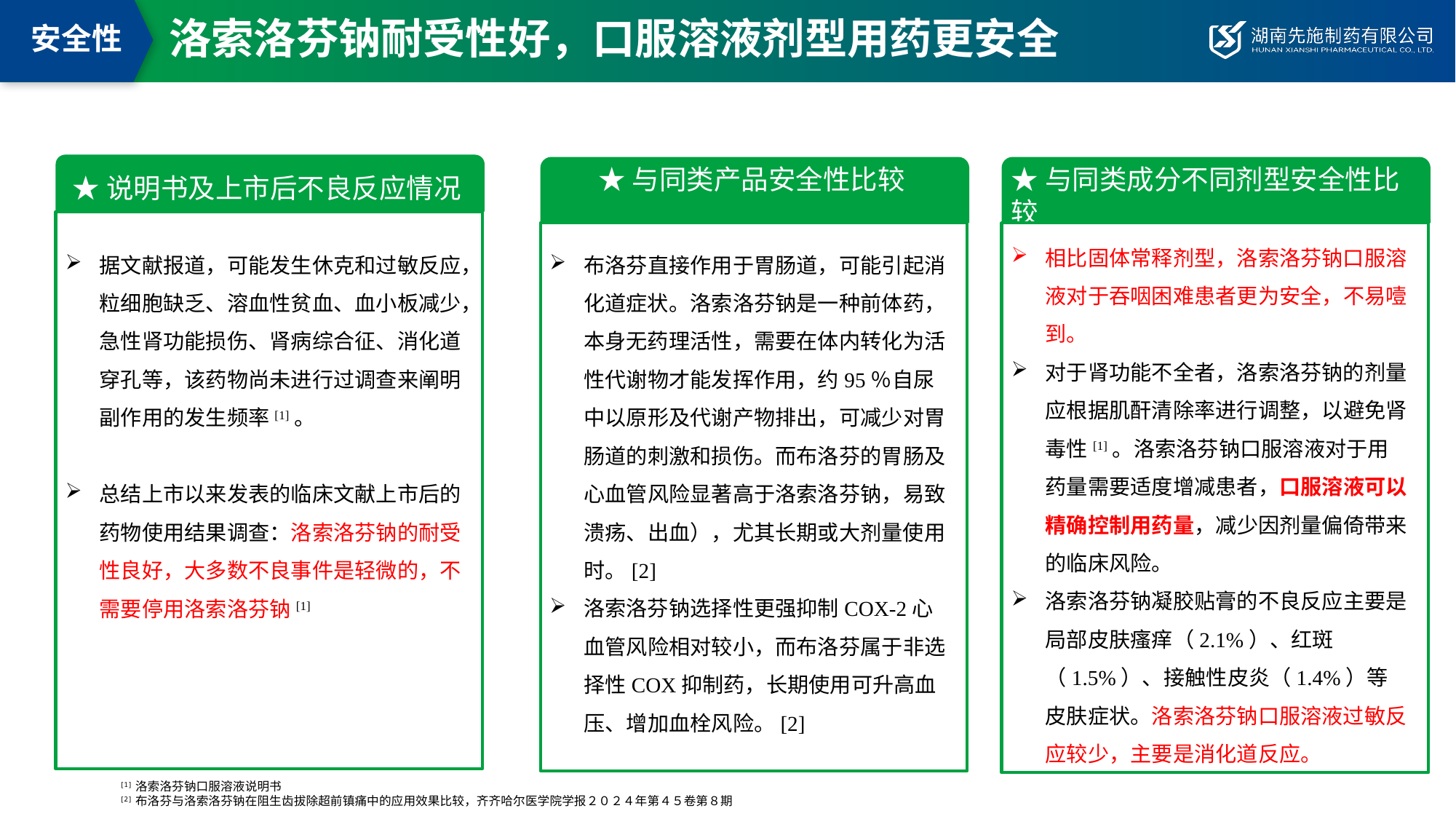

# 洛索洛芬钠耐受性好，口服溶液剂型用药更安全
安全性

★说明书及上市后不良反应情况

据文献报道，可能发生休克和过敏反应，粒细胞缺乏、溶血性贫血、血小板减少，急性肾功能损伤、肾病综合征、消化道穿孔等，该药物尚未进行过调查来阐明副作用的发生频率[1]。

总结上市以来发表的临床文献上市后的药物使用结果调查：洛索洛芬钠的耐受性良好，大多数不良事件是轻微的，不需要停用洛索洛芬钠[1]

★与同类产品安全性比较

★与同类成分不同剂型安全性比较

相比固体常释剂型，洛索洛芬钠口服溶液对于吞咽困难患者更为安全，不易噎到。
对于肾功能不全者，洛索洛芬钠的剂量应根据肌酐清除率进行调整，以避免肾毒性[1]。洛索洛芬钠口服溶液对于用药量需要适度增减患者，口服溶液可以精确控制用药量，减少因剂量偏倚带来的临床风险。
洛索洛芬钠凝胶贴膏的不良反应主要是局部皮肤瘙痒（2.1%）、红斑（1.5%）、接触性皮炎（1.4%）等皮肤症状。洛索洛芬钠口服溶液过敏反应较少，主要是消化道反应。

布洛芬直接作用于胃肠道，可能引起消化道症状。洛索洛芬钠是一种前体药，本身无药理活性，需要在体内转化为活性代谢物才能发挥作用，约95％自尿中以原形及代谢产物排出，可减少对胃肠道的刺激和损伤。而布洛芬的胃肠及心血管风险显著高于洛索洛芬钠，易致溃疡、出血），尤其长期或大剂量使用时。[2]
洛索洛芬钠选择性更强抑制COX-2‌心血管风险相对较小，而布洛芬属于非选择性COX抑制药，长期使用可升高血压、增加血栓风险。[2]

[1]洛索洛芬钠口服溶液说明书
[2]布洛芬与洛索洛芬钠在阻生齿拔除超前镇痛中的应用效果比较，齐齐哈尔医学院学报２０２４年第４５卷第８期